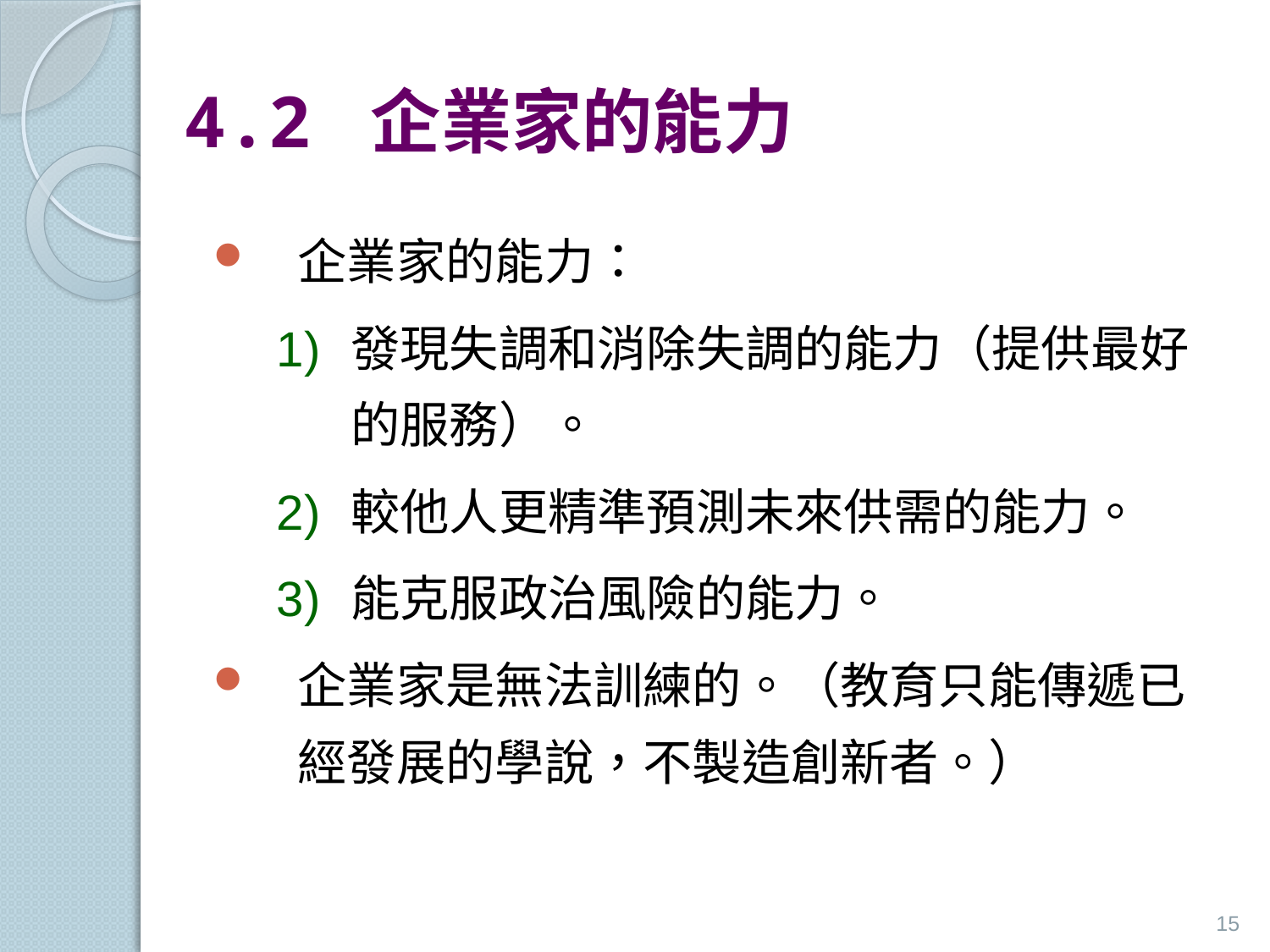

# 4.2 企業家的能力
企業家的能力：
發現失調和消除失調的能力（提供最好的服務）。
較他人更精準預測未來供需的能力。
能克服政治風險的能力。
企業家是無法訓練的。（教育只能傳遞已經發展的學說，不製造創新者。）
15